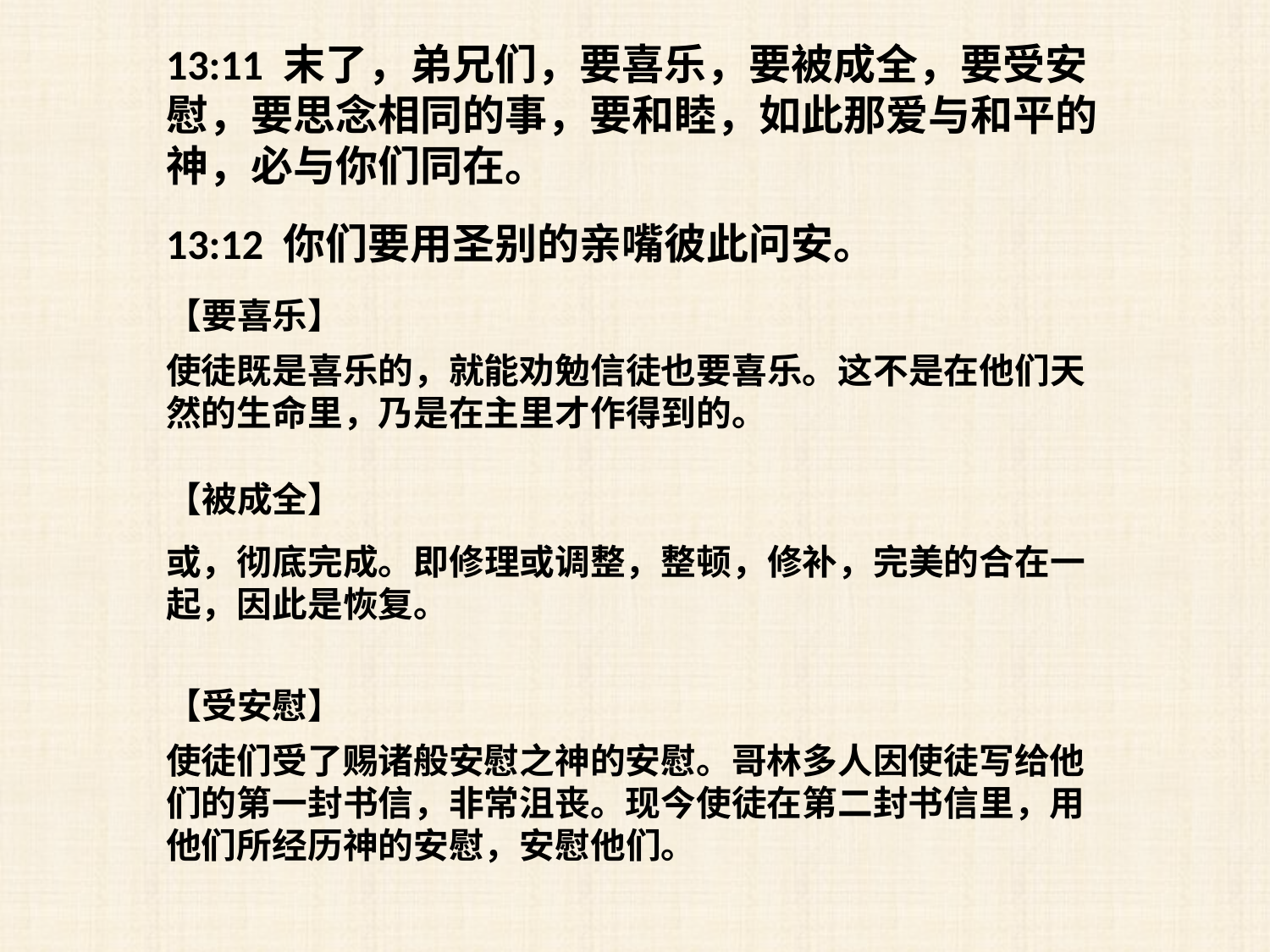

13:11 末了，弟兄们，要喜乐，要被成全，要受安慰，要思念相同的事，要和睦，如此那爱与和平的神，必与你们同在。
13:12 你们要用圣别的亲嘴彼此问安。
【要喜乐】
使徒既是喜乐的，就能劝勉信徒也要喜乐。这不是在他们天然的生命里，乃是在主里才作得到的。
【被成全】
或，彻底完成。即修理或调整，整顿，修补，完美的合在一起，因此是恢复。
【受安慰】
使徒们受了赐诸般安慰之神的安慰。哥林多人因使徒写给他们的第一封书信，非常沮丧。现今使徒在第二封书信里，用他们所经历神的安慰，安慰他们。